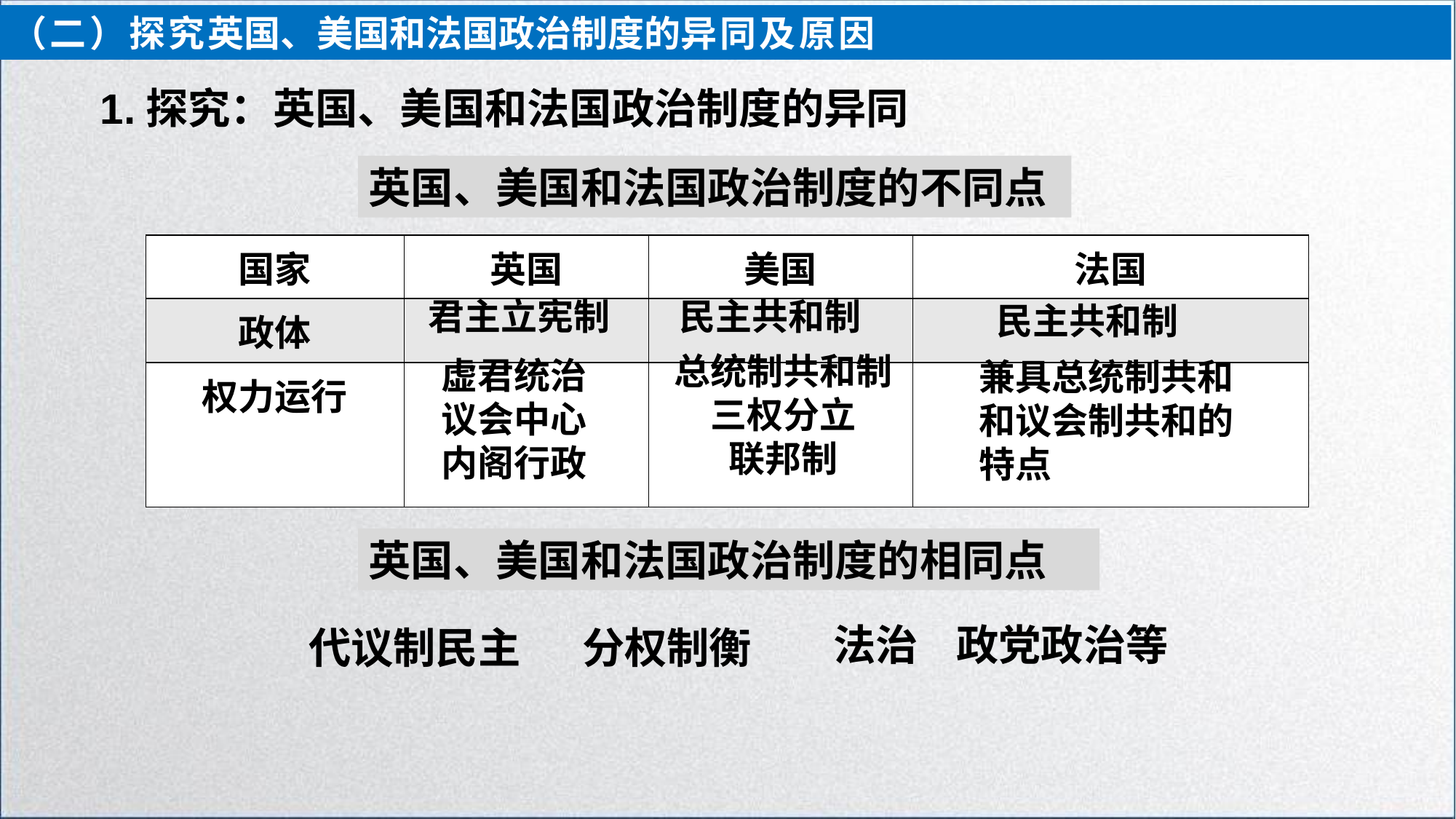

（二）探究英国、美国和法国政治制度的异同及原因
1.探究：英国、美国和法国政治制度的异同
英国、美国和法国政治制度的不同点
| 国家 | 英国 | 美国 | 法国 |
| --- | --- | --- | --- |
| 政体 |  |  |  |
| 权力运行 |  |  |  |
民主共和制
君主立宪制
民主共和制
总统制共和制
三权分立
联邦制
虚君统治
议会中心
内阁行政
兼具总统制共和和议会制共和的特点
英国、美国和法国政治制度的相同点
法治    政党政治等
代议制民主
分权制衡